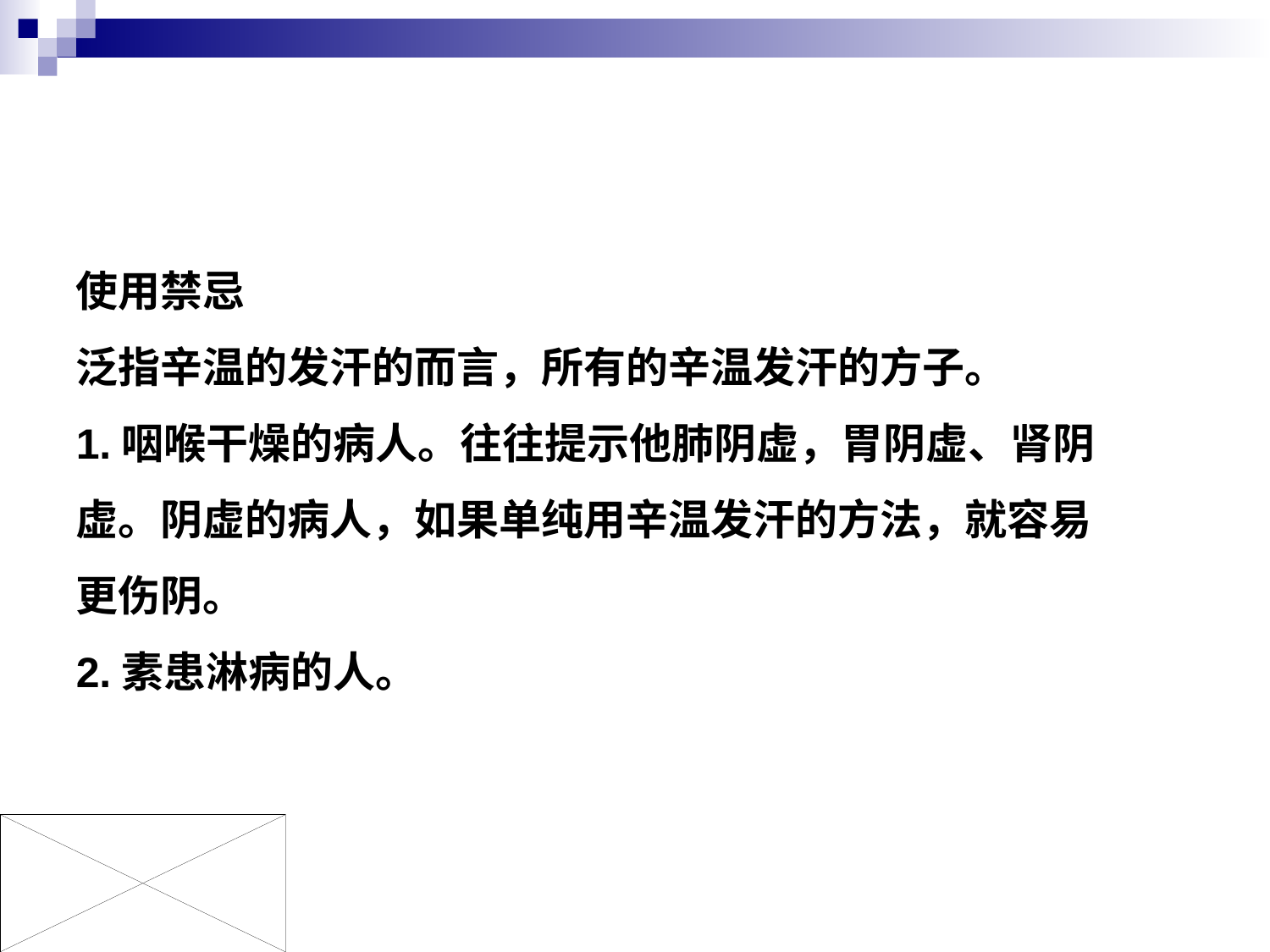

使用禁忌
泛指辛温的发汗的而言，所有的辛温发汗的方子。
1.咽喉干燥的病人。往往提示他肺阴虚，胃阴虚、肾阴虚。阴虚的病人，如果单纯用辛温发汗的方法，就容易更伤阴。
2.素患淋病的人。